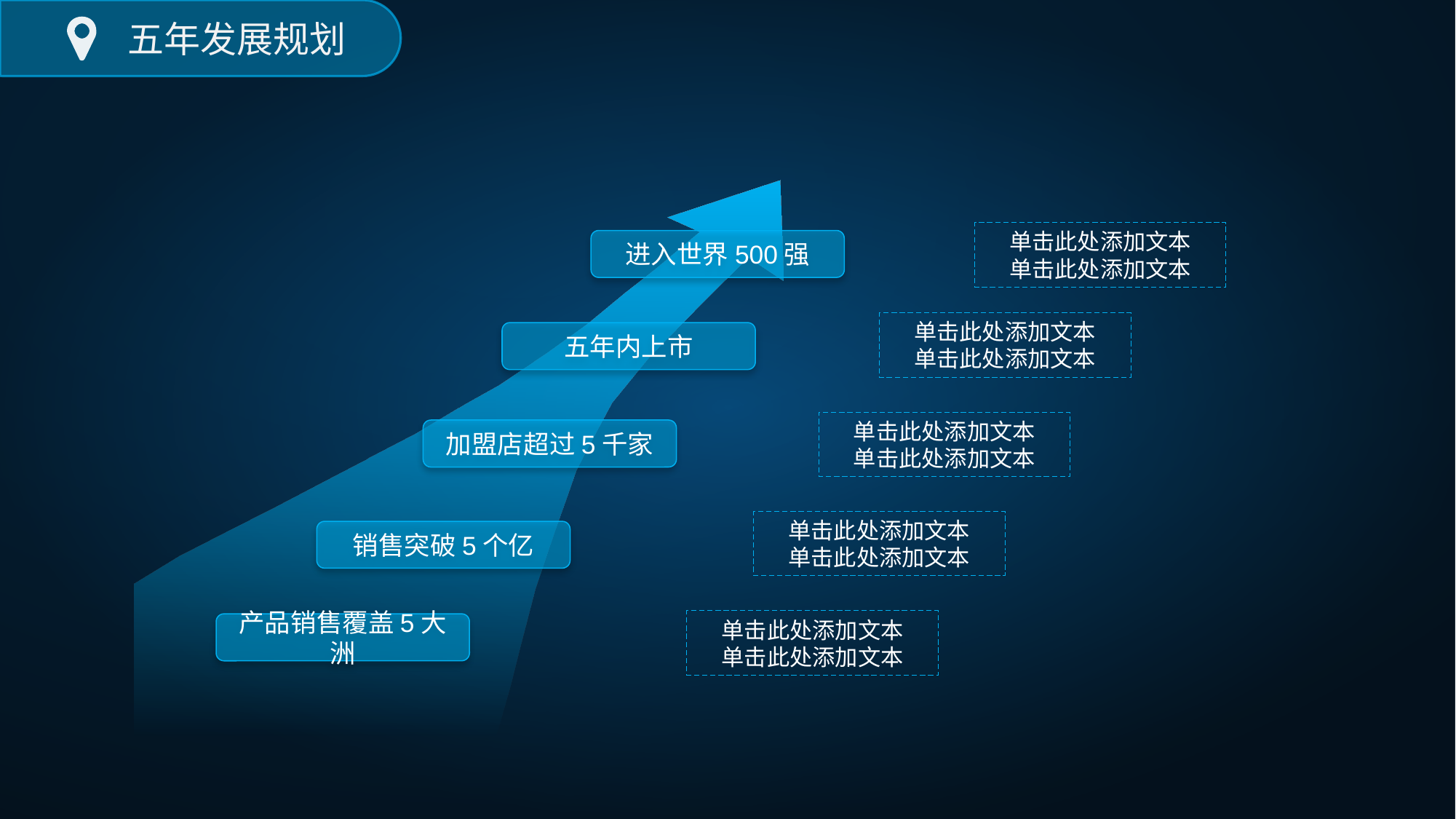

五年发展规划

单击此处添加文本
单击此处添加文本
进入世界500强
单击此处添加文本
单击此处添加文本
五年内上市
单击此处添加文本
单击此处添加文本
加盟店超过5千家
单击此处添加文本
单击此处添加文本
销售突破5个亿
单击此处添加文本
单击此处添加文本
产品销售覆盖5大洲